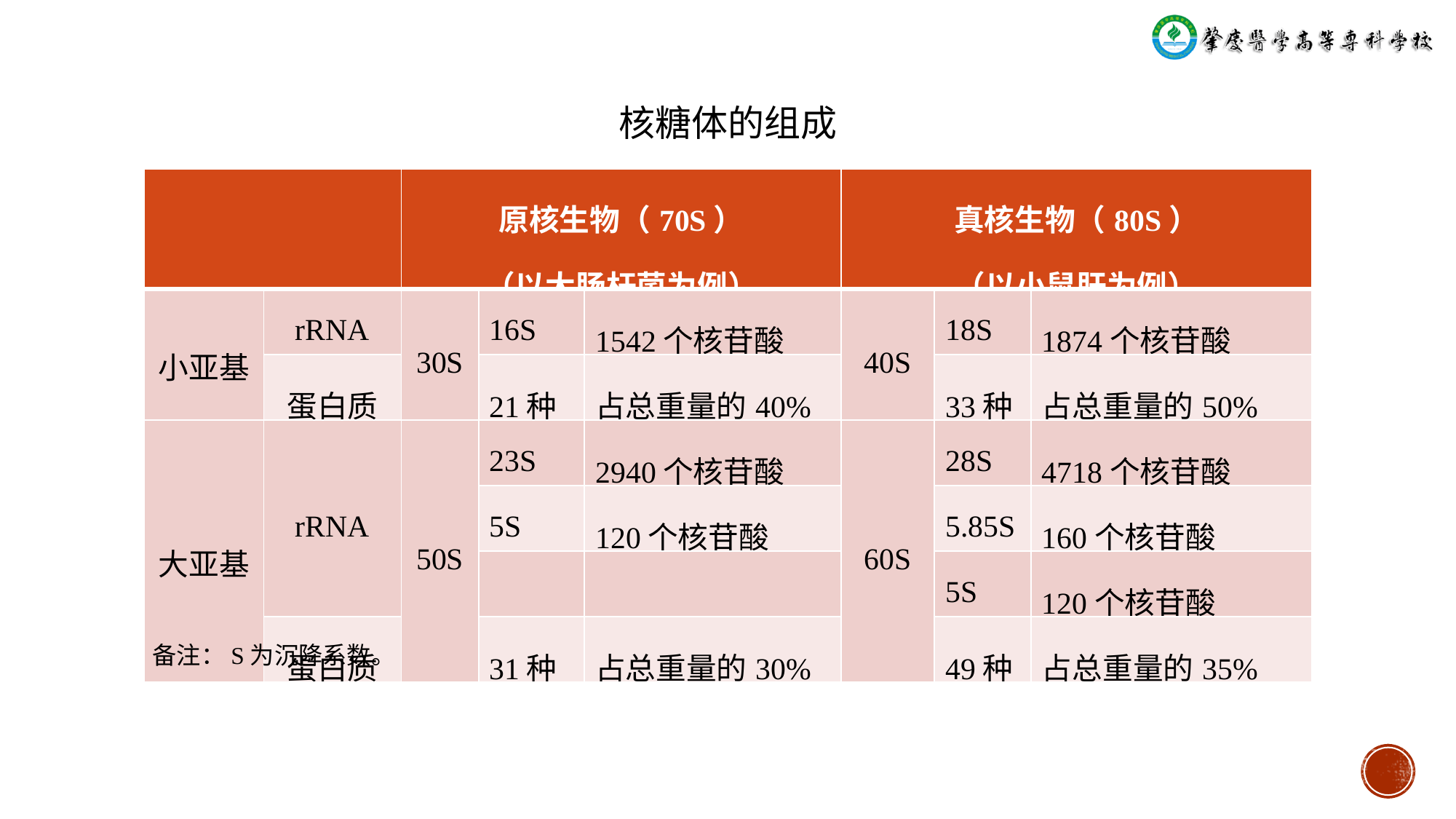

核糖体的组成
|  |  | 原核生物（70S） （以大肠杆菌为例） |  |  | 真核生物（80S） （以小鼠肝为例） |  |  |
| --- | --- | --- | --- | --- | --- | --- | --- |
| 小亚基 | rRNA | 30S | 16S | 1542个核苷酸 | 40S | 18S | 1874个核苷酸 |
|  | 蛋白质 |  | 21种 | 占总重量的40% |  | 33种 | 占总重量的50% |
| 大亚基 | rRNA | 50S | 23S | 2940个核苷酸 | 60S | 28S | 4718个核苷酸 |
|  |  |  | 5S | 120个核苷酸 |  | 5.85S | 160个核苷酸 |
|  |  |  |  |  |  | 5S | 120个核苷酸 |
|  | 蛋白质 |  | 31种 | 占总重量的30% |  | 49种 | 占总重量的35% |
备注：S为沉降系数。